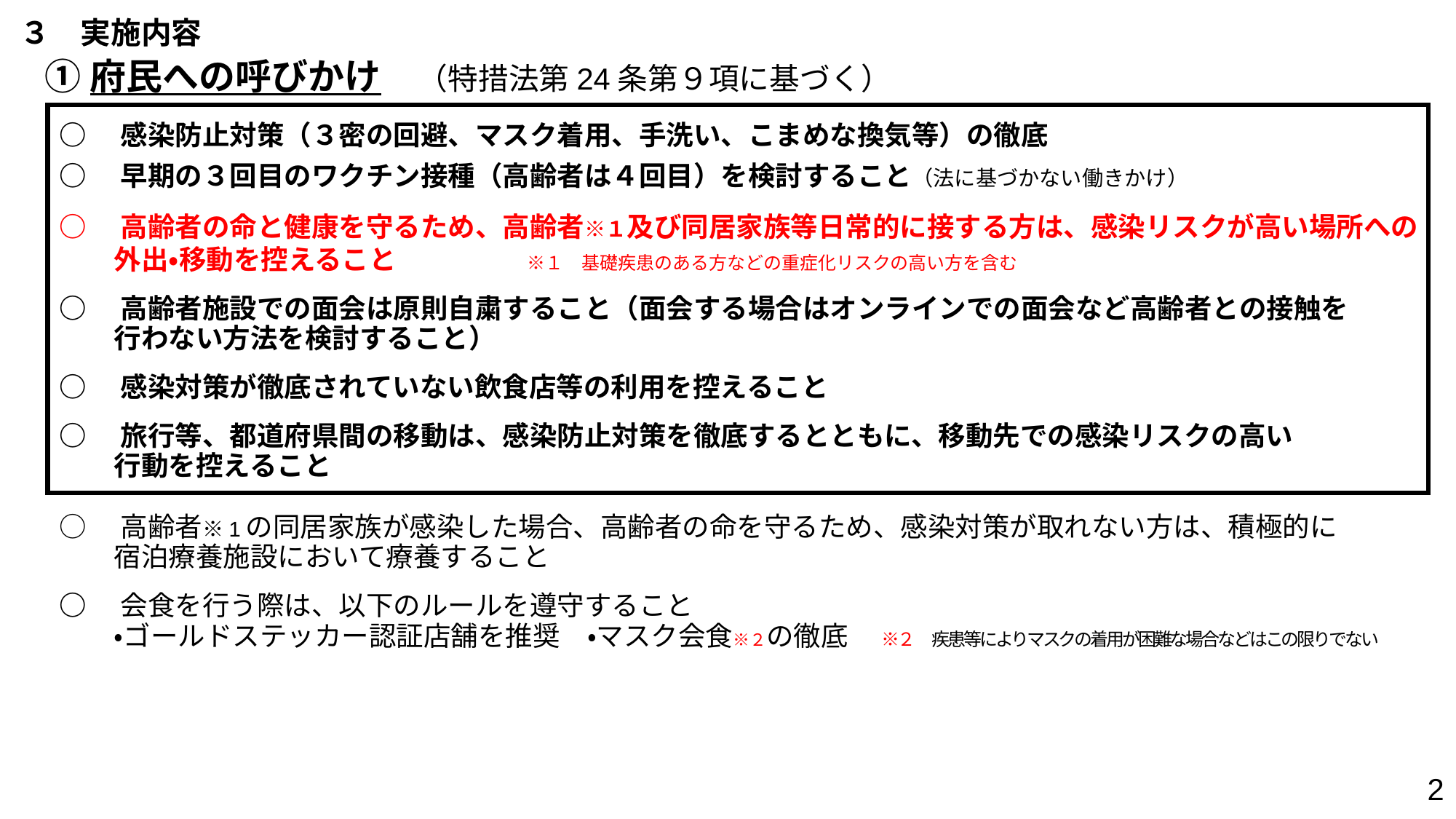

３　実施内容
①府民への呼びかけ　（特措法第24条第９項に基づく）

○　感染防止対策（３密の回避、マスク着用、手洗い、こまめな換気等）の徹底

○　早期の３回目のワクチン接種（高齢者は４回目）を検討すること（法に基づかない働きかけ）

○　高齢者の命と健康を守るため、高齢者※１及び同居家族等日常的に接する方は、感染リスクが高い場所への
　　外出・移動を控えること　　　　　※１　基礎疾患のある方などの重症化リスクの高い方を含む

○　高齢者施設での面会は原則自粛すること（面会する場合はオンラインでの面会など高齢者との接触を
　　行わない方法を検討すること）

○　感染対策が徹底されていない飲食店等の利用を控えること

○　旅行等、都道府県間の移動は、感染防止対策を徹底するとともに、移動先での感染リスクの高い
　　行動を控えること

○　高齢者※1の同居家族が感染した場合、高齢者の命を守るため、感染対策が取れない方は、積極的に
　　宿泊療養施設において療養すること

○　会食を行う際は、以下のルールを遵守すること
　　・ゴールドステッカー認証店舗を推奨　・マスク会食※２の徹底　 ※２　疾患等によりマスクの着用が困難な場合などはこの限りでない

2